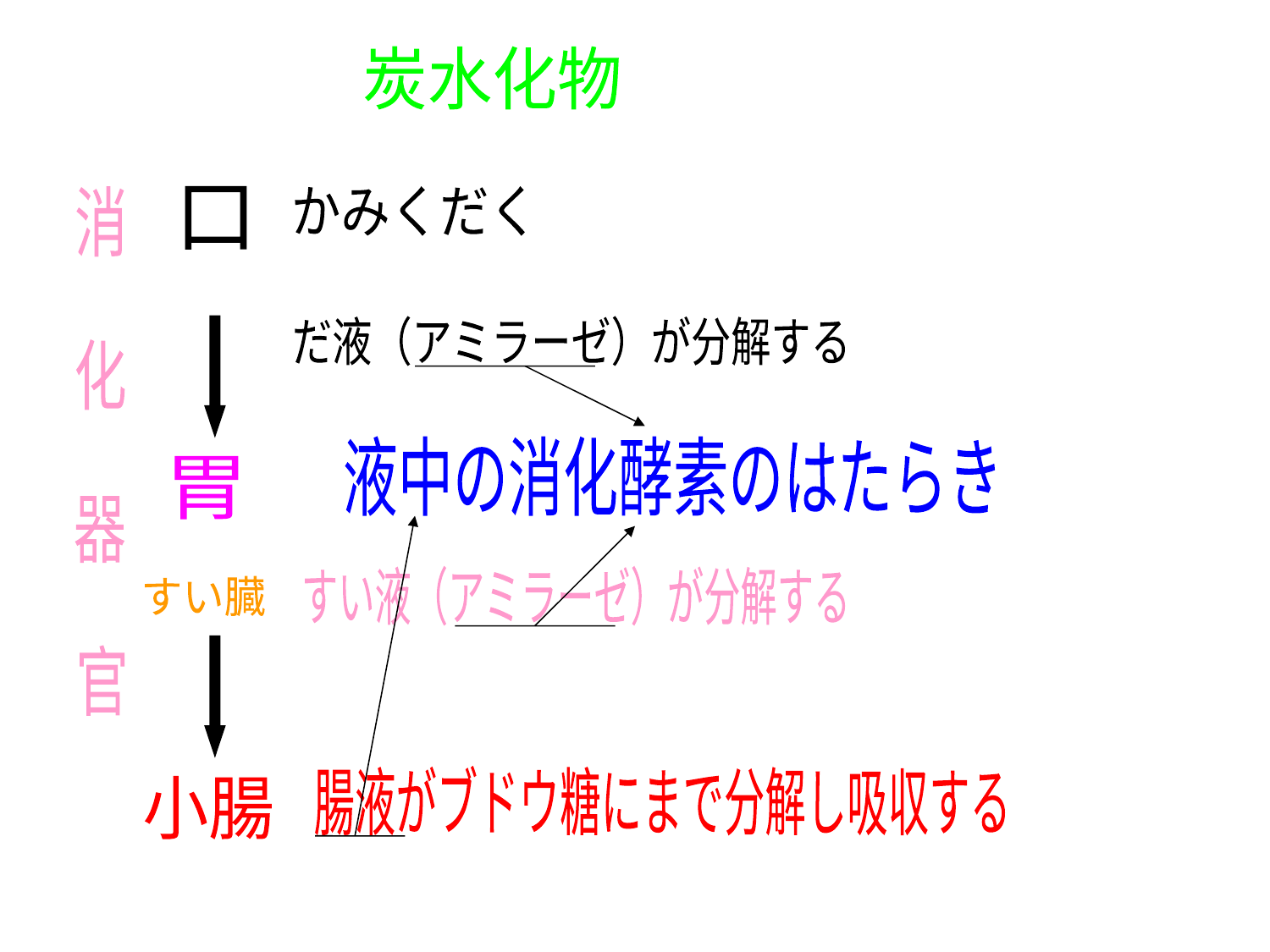

米
炭水化物
消

化

器

官
口
かみくだく

だ液（アミラーゼ）が分解する

液中の消化酵素のはたらき
胃

すい液（アミラーゼ）が分解する
すい臓

腸液がブドウ糖にまで分解し吸収する
小腸